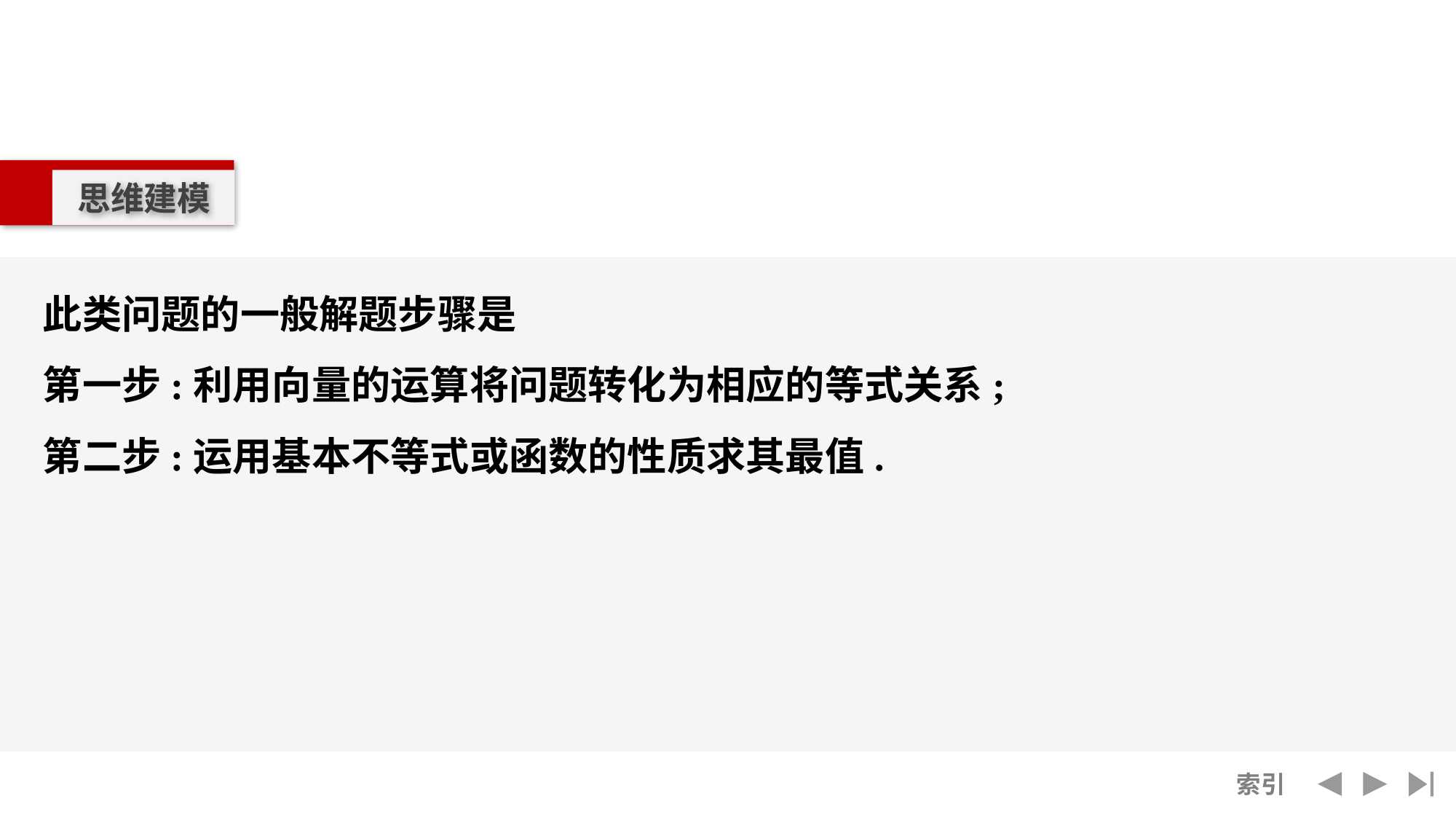

思维建模

此类问题的一般解题步骤是
第一步:利用向量的运算将问题转化为相应的等式关系;
第二步:运用基本不等式或函数的性质求其最值.